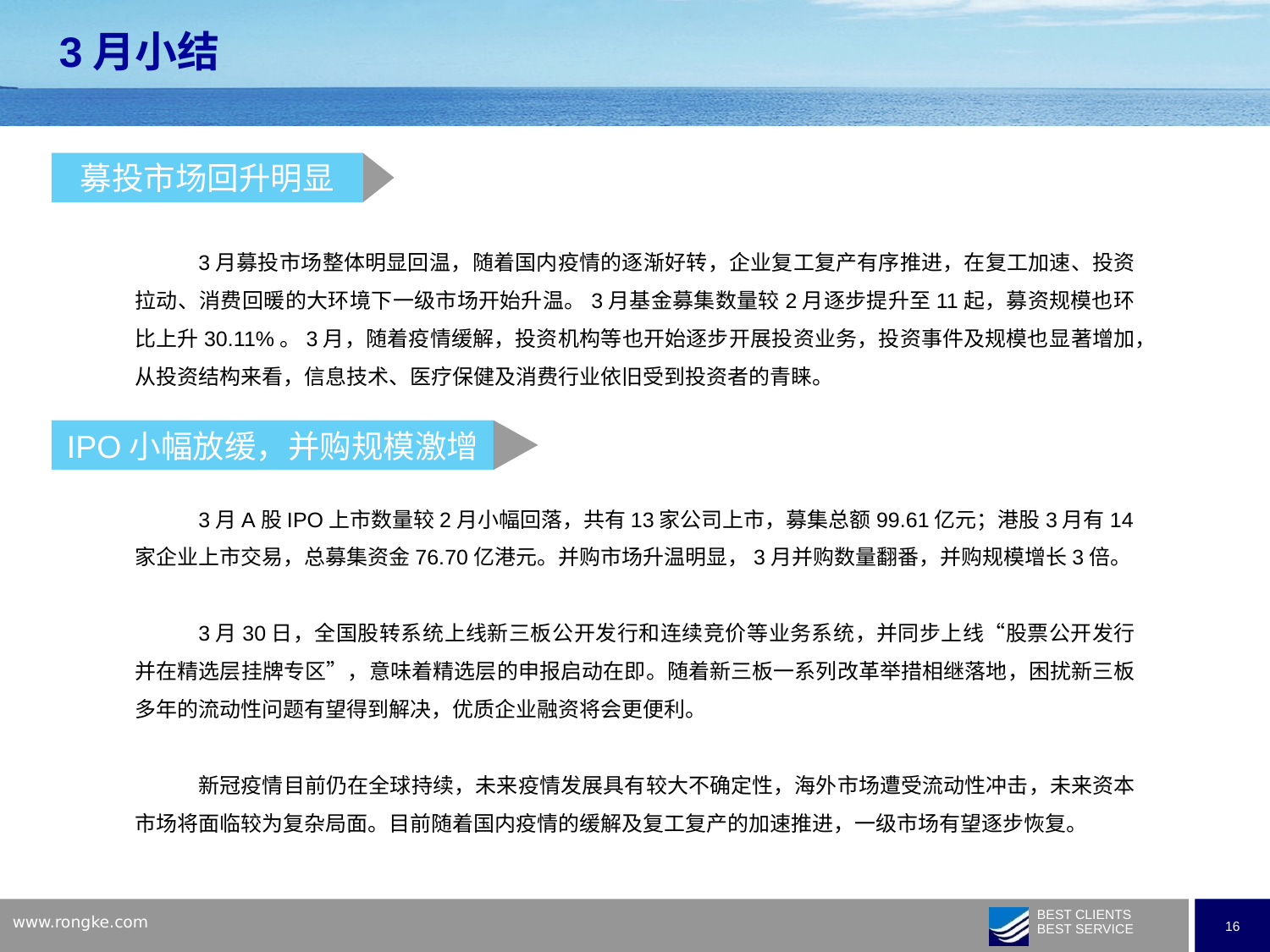

3月小结
募投市场回升明显

3月募投市场整体明显回温，随着国内疫情的逐渐好转，企业复工复产有序推进，在复工加速、投资拉动、消费回暖的大环境下一级市场开始升温。3月基金募集数量较2月逐步提升至11起，募资规模也环比上升30.11%。3月，随着疫情缓解，投资机构等也开始逐步开展投资业务，投资事件及规模也显著增加，从投资结构来看，信息技术、医疗保健及消费行业依旧受到投资者的青睐。
IPO小幅放缓，并购规模激增

3月A股IPO上市数量较2月小幅回落，共有13家公司上市，募集总额99.61亿元；港股3月有14家企业上市交易，总募集资金76.70亿港元。并购市场升温明显，3月并购数量翻番，并购规模增长3倍。

3月30日，全国股转系统上线新三板公开发行和连续竞价等业务系统，并同步上线“股票公开发行并在精选层挂牌专区”，意味着精选层的申报启动在即。随着新三板一系列改革举措相继落地，困扰新三板多年的流动性问题有望得到解决，优质企业融资将会更便利。

新冠疫情目前仍在全球持续，未来疫情发展具有较大不确定性，海外市场遭受流动性冲击，未来资本市场将面临较为复杂局面。目前随着国内疫情的缓解及复工复产的加速推进，一级市场有望逐步恢复。